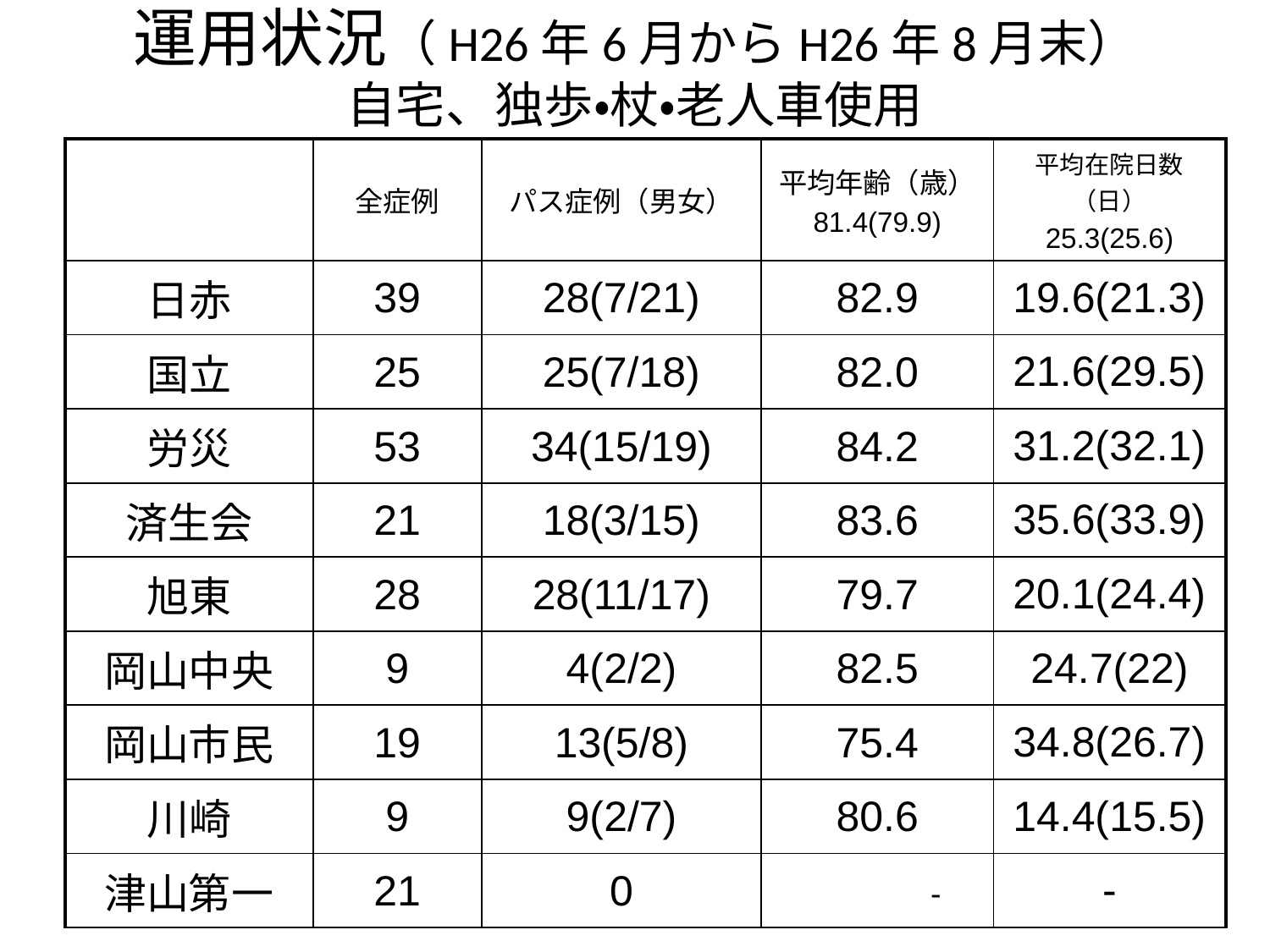

# 運用状況（H26年6月からH26年8月末） 自宅、独歩・杖・老人車使用
|  | 全症例 | パス症例（男女） | 平均年齢（歳） 81.4(79.9) | 平均在院日数（日） 25.3(25.6) |
| --- | --- | --- | --- | --- |
| 日赤 | 39 | 28(7/21) | 82.9 | 19.6(21.3) |
| 国立 | 25 | 25(7/18) | 82.0 | 21.6(29.5) |
| 労災 | 53 | 34(15/19) | 84.2 | 31.2(32.1) |
| 済生会 | 21 | 18(3/15) | 83.6 | 35.6(33.9) |
| 旭東 | 28 | 28(11/17) | 79.7 | 20.1(24.4) |
| 岡山中央 | 9 | 4(2/2) | 82.5 | 24.7(22) |
| 岡山市民 | 19 | 13(5/8) | 75.4 | 34.8(26.7) |
| 川崎 | 9 | 9(2/7) | 80.6 | 14.4(15.5) |
| 津山第一 | 21 | 0 | - | - |